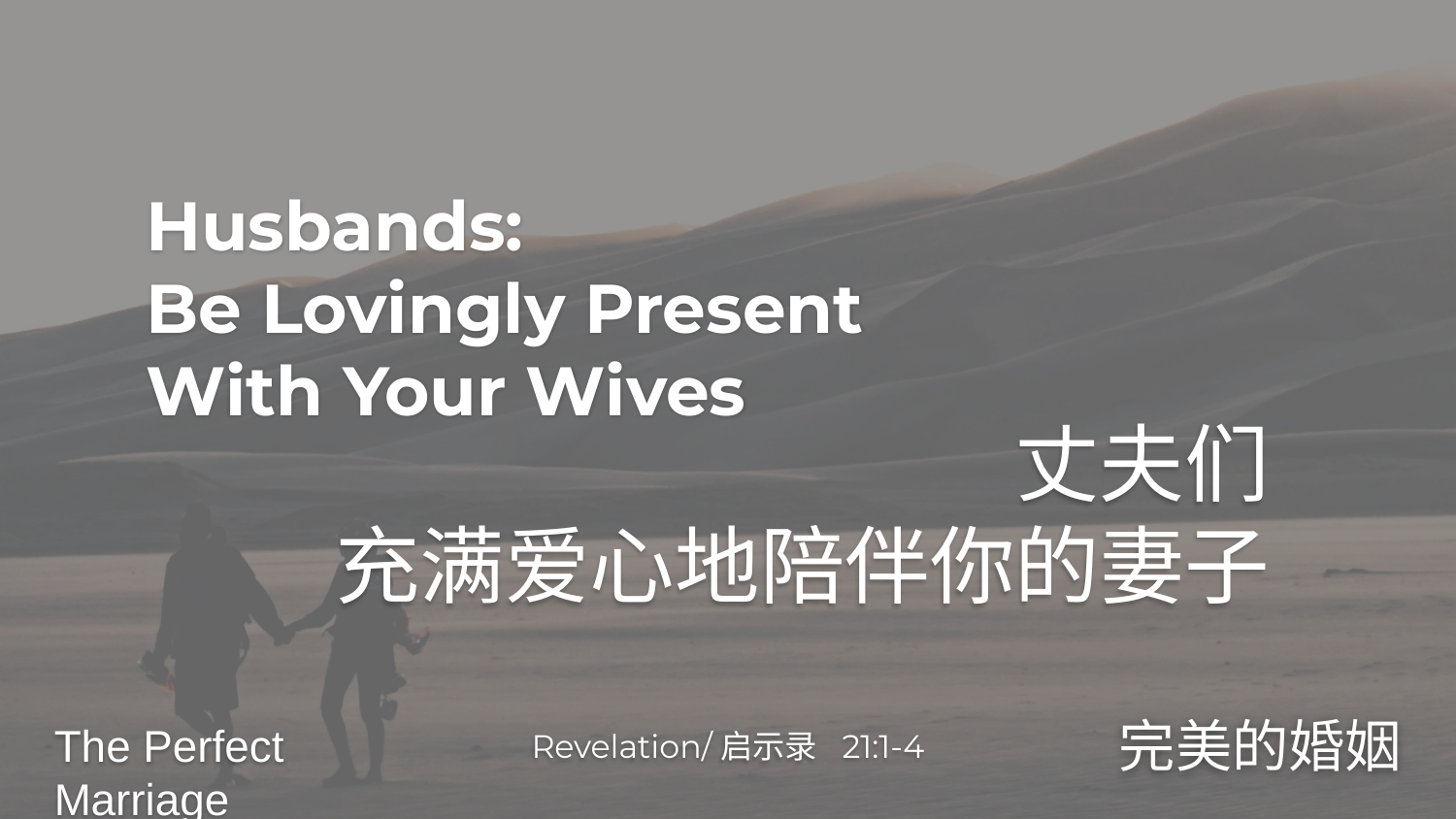

Husbands:
Be Lovingly Present With Your Wives
丈夫们
充满爱心地陪伴你的妻子